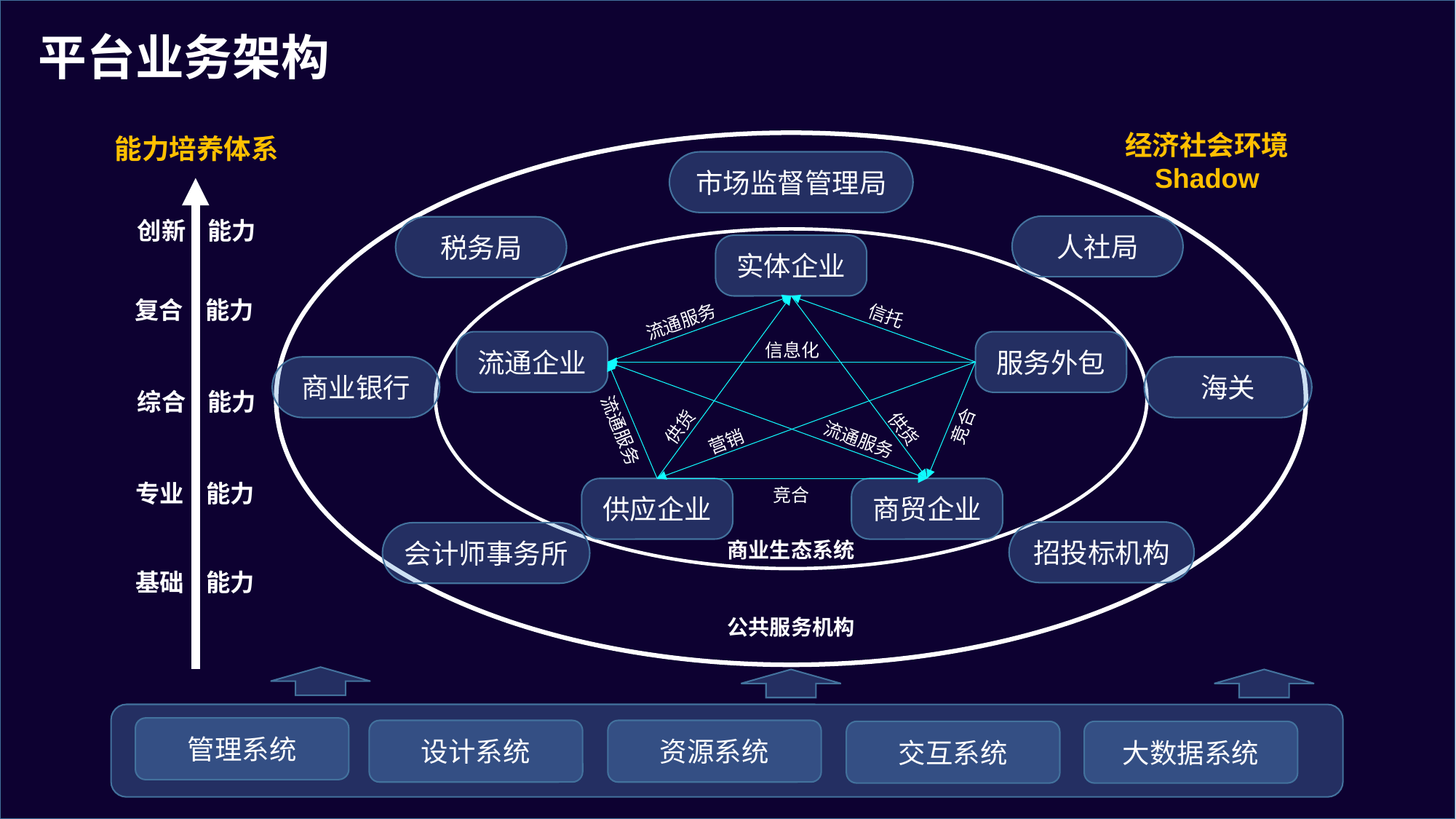

平台业务架构
经济社会环境
Shadow
能力培养体系

市场监督管理局
创新    能力
人社局
税务局

实体企业
复合    能力
信托
流通服务
流通企业
服务外包
信息化
商业银行
海关
综合    能力
竞合
供货
供货
流通服务
流通服务
营销
专业    能力
供应企业
商贸企业
竞合
招投标机构
会计师事务所
商业生态系统
基础    能力
公共服务机构

管理系统
设计系统
资源系统
交互系统
大数据系统